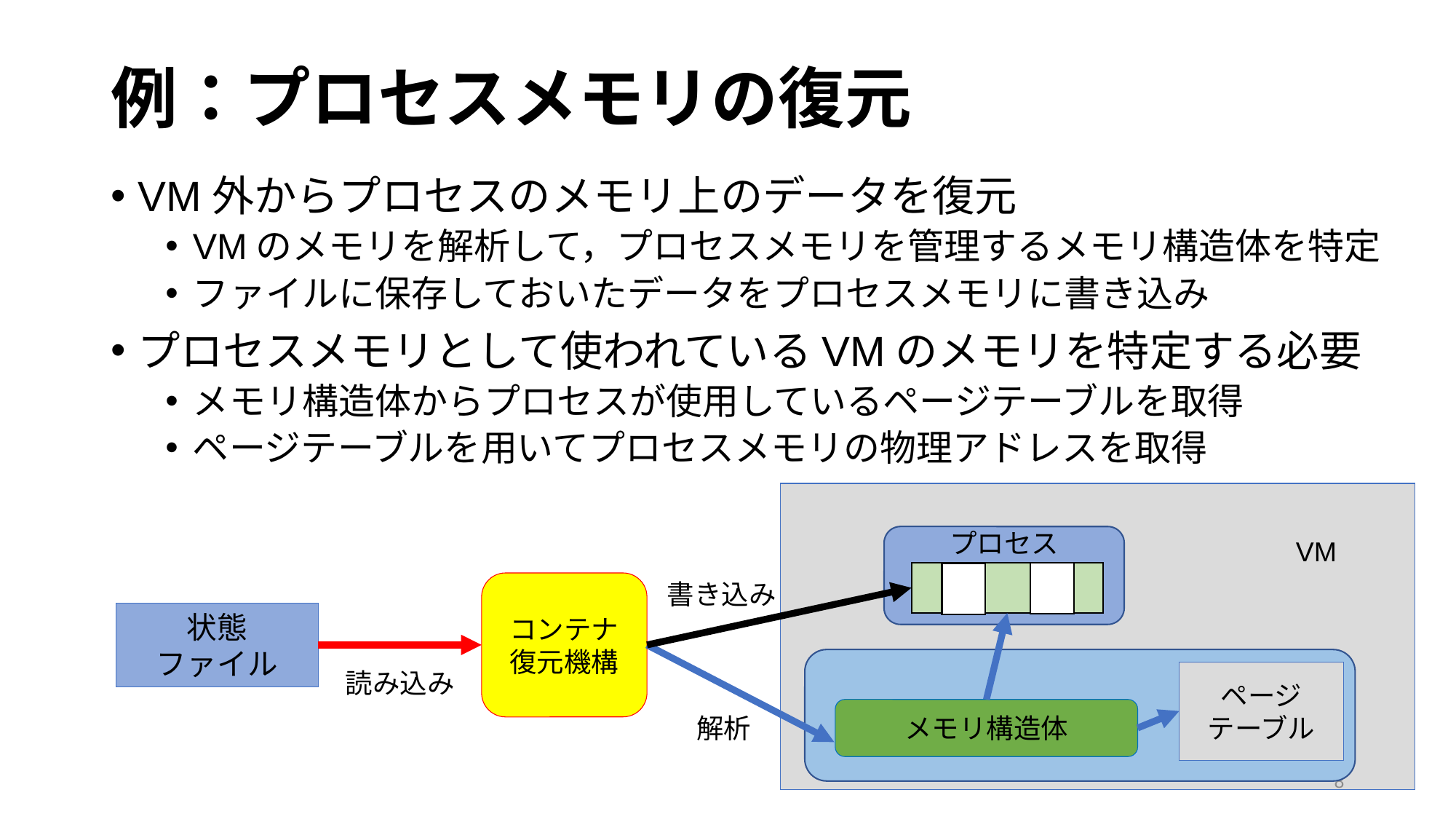

# 例：プロセスメモリの復元
VM外からプロセスのメモリ上のデータを復元
VMのメモリを解析して，プロセスメモリを管理するメモリ構造体を特定
ファイルに保存しておいたデータをプロセスメモリに書き込み
プロセスメモリとして使われているVMのメモリを特定する必要
メモリ構造体からプロセスが使用しているページテーブルを取得
ページテーブルを用いてプロセスメモリの物理アドレスを取得

プロセス

VM

書き込み
コンテナ復元機構
状態
ファイル

読み込み
ページ
テーブル
メモリ構造体
解析
8